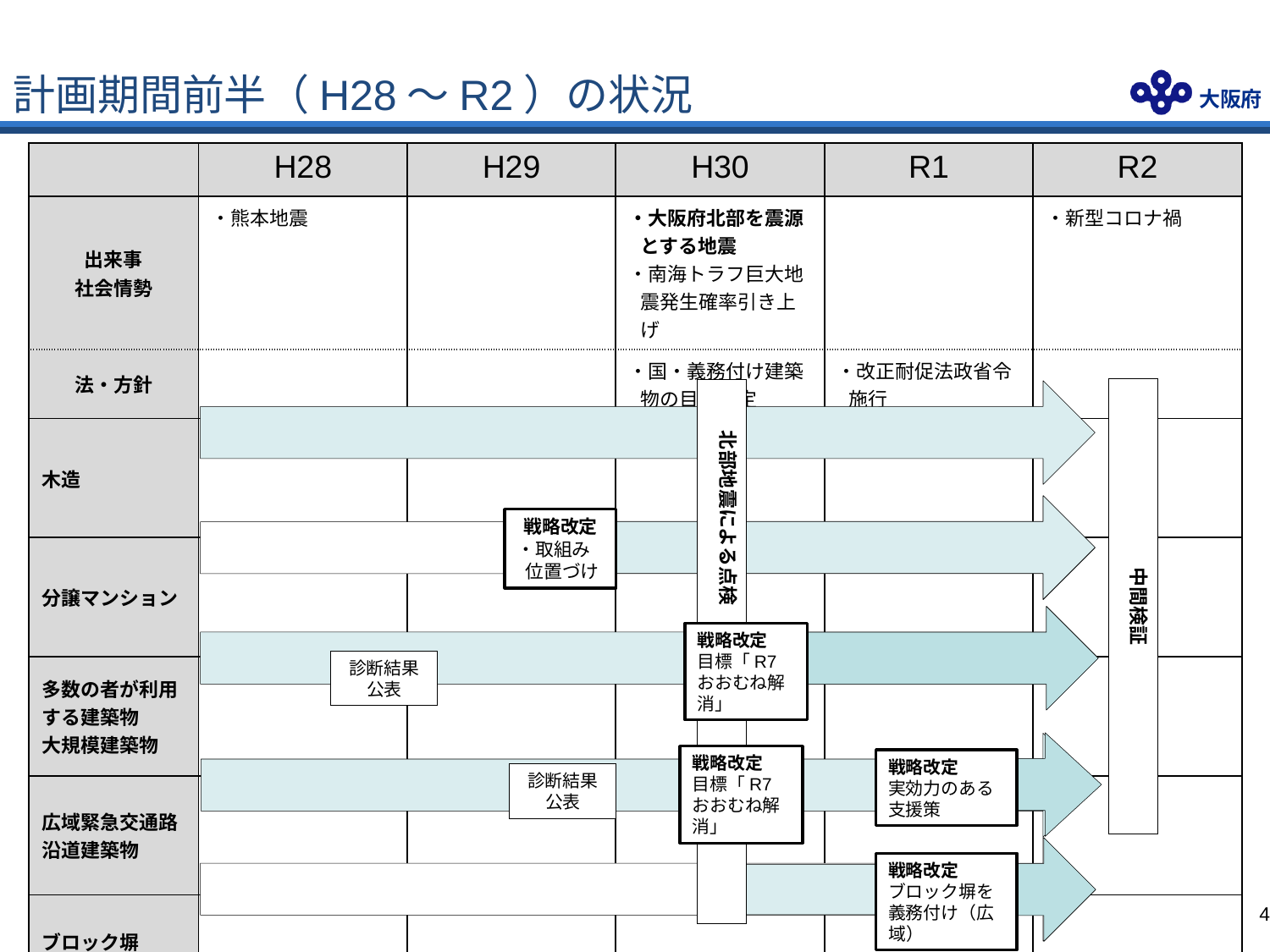

# 計画期間前半（H28～R2）の状況
|  | H28 | H29 | H30 | R1 | R2 |
| --- | --- | --- | --- | --- | --- |
| 出来事 社会情勢 | ・熊本地震 |  | ・大阪府北部を震源とする地震 ・南海トラフ巨大地震発生確率引き上げ |  | ・新型コロナ禍 |
| 法・方針 |  |  | ・国・義務付け建築物の目標設定 | ・改正耐促法政省令施行 |  |
| 木造 |  |  |  |  |  |
| 分譲マンション |  |  |  |  |  |
| 多数の者が利用する建築物 大規模建築物 |  |  |  |  |  |
| 広域緊急交通路沿道建築物 |  |  |  |  |  |
| ブロック塀 |  |  |  |  |  |
中間検証
　　北部地震による点検

戦略改定
・取組み
 位置づけ

戦略改定
目標「R7おおむね解消」
診断結果公表

戦略改定
目標「R7おおむね解消」
戦略改定
実効力のある支援策
診断結果公表

戦略改定
ブロック塀を義務付け（広域）
4